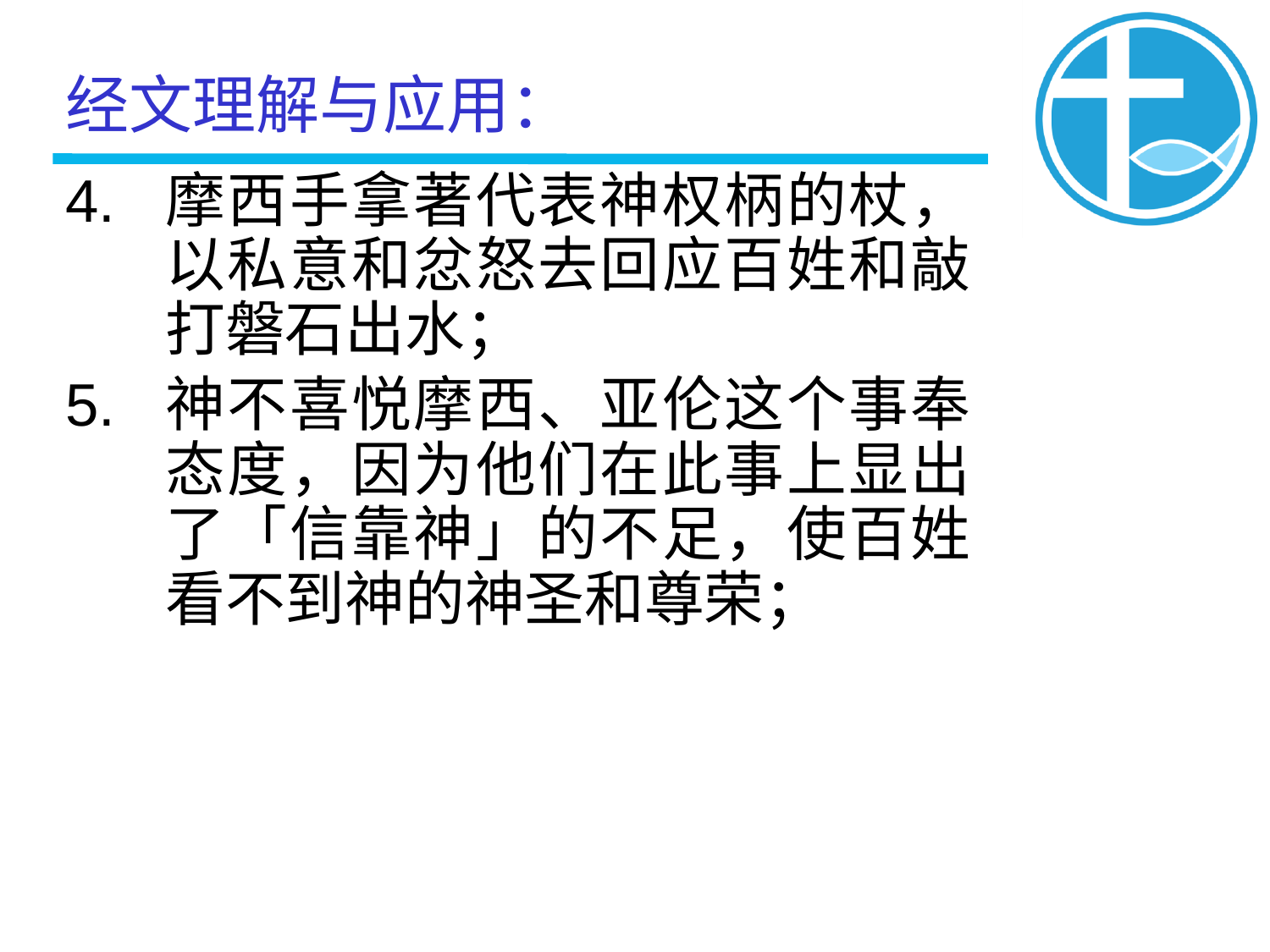

经文理解与应用：
摩西手拿著代表神权柄的杖，以私意和忿怒去回应百姓和敲打磐石出水；
神不喜悦摩西、亚伦这个事奉态度，因为他们在此事上显出了「信靠神」的不足，使百姓看不到神的神圣和尊荣；